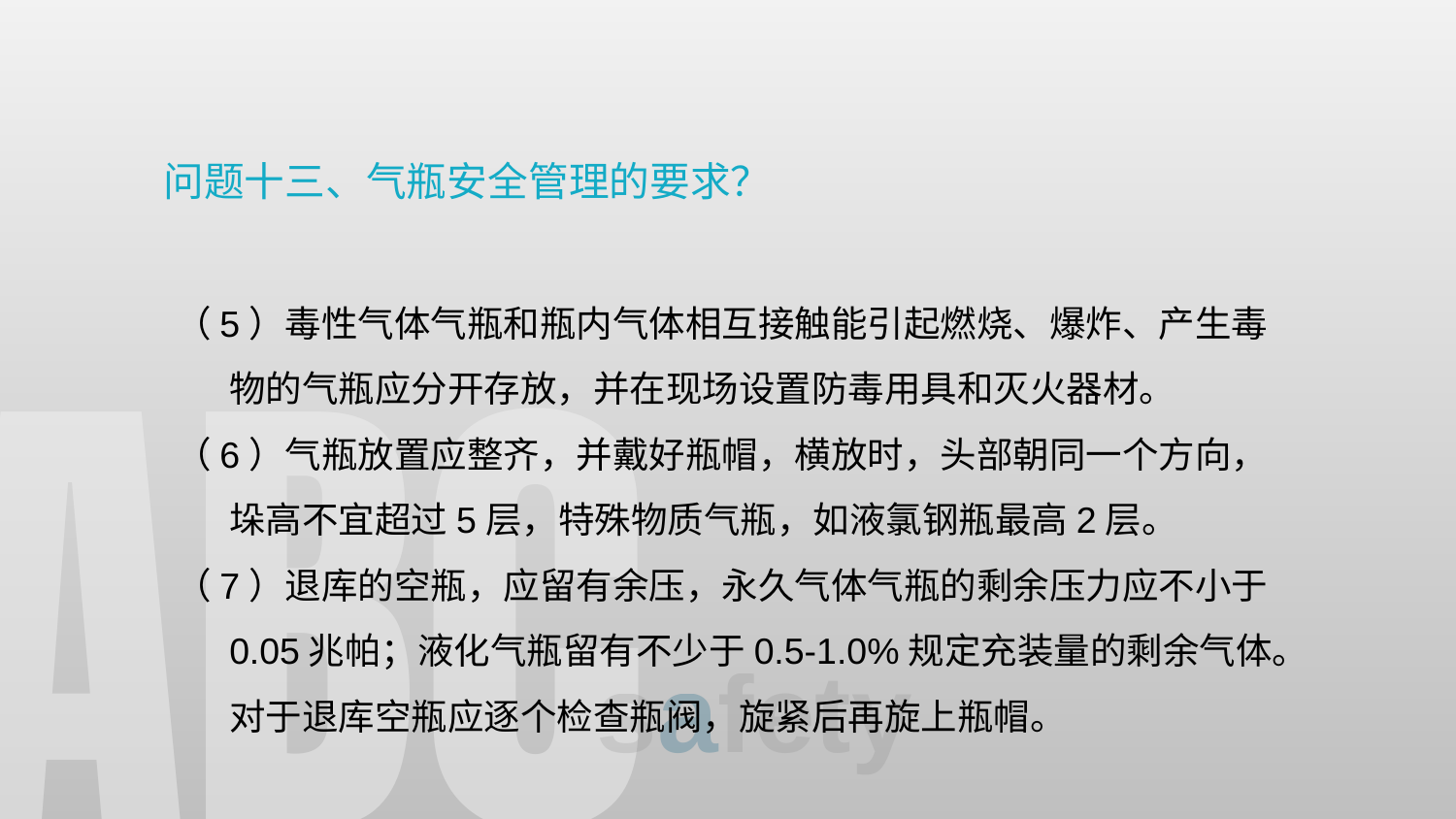

问题十三、气瓶安全管理的要求？
（5）毒性气体气瓶和瓶内气体相互接触能引起燃烧、爆炸、产生毒物的气瓶应分开存放，并在现场设置防毒用具和灭火器材。
（6）气瓶放置应整齐，并戴好瓶帽，横放时，头部朝同一个方向，垛高不宜超过5层，特殊物质气瓶，如液氯钢瓶最高2层。
（7）退库的空瓶，应留有余压，永久气体气瓶的剩余压力应不小于0.05兆帕；液化气瓶留有不少于0.5-1.0%规定充装量的剩余气体。对于退库空瓶应逐个检查瓶阀，旋紧后再旋上瓶帽。